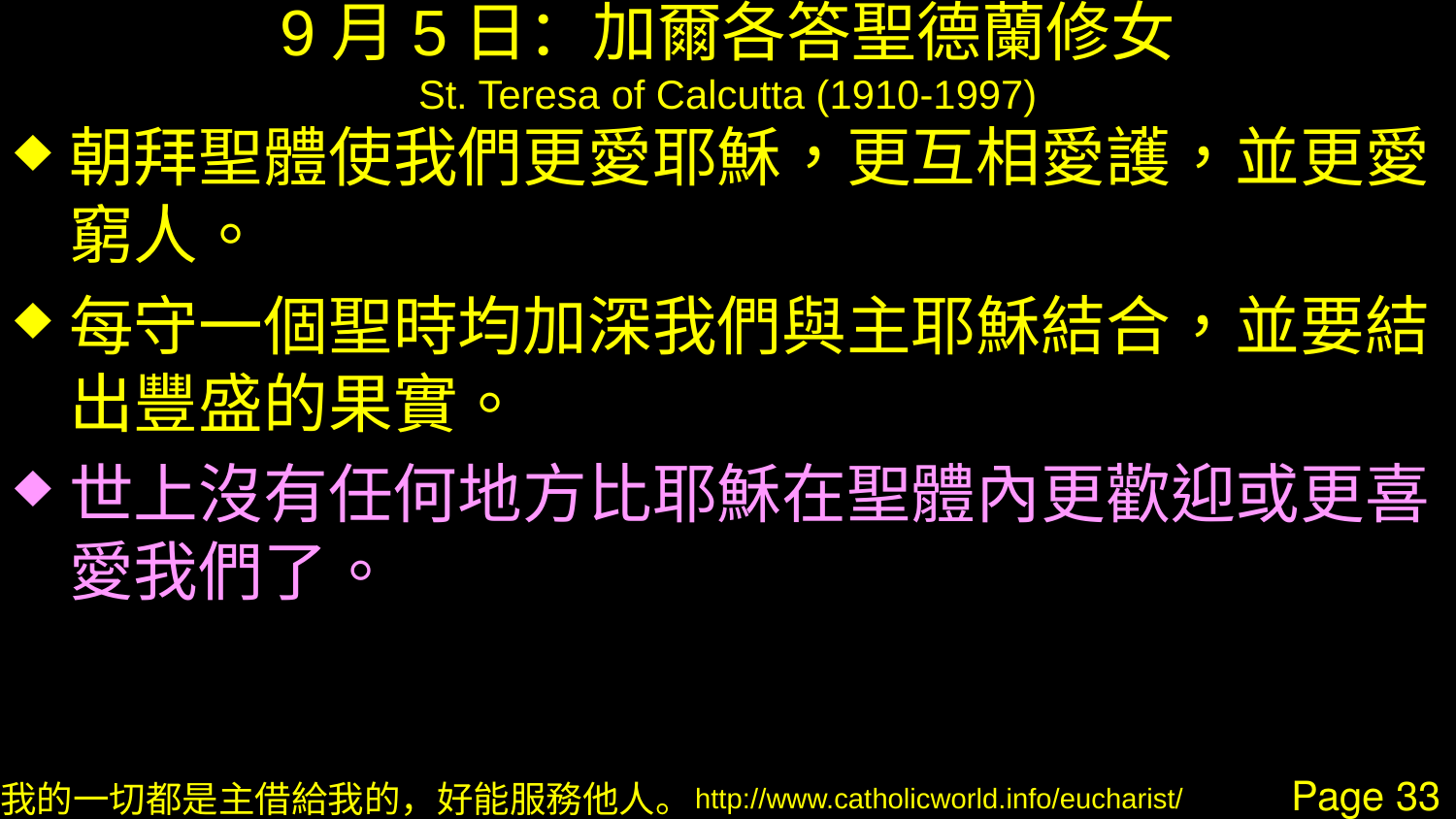

# 9月5日：加爾各答聖德蘭修女 St. Teresa of Calcutta (1910-1997)
朝拜聖體使我們更愛耶穌，更互相愛護，並更愛窮人。
每守一個聖時均加深我們與主耶穌結合，並要結出豐盛的果實。
世上沒有任何地方比耶穌在聖體內更歡迎或更喜愛我們了。